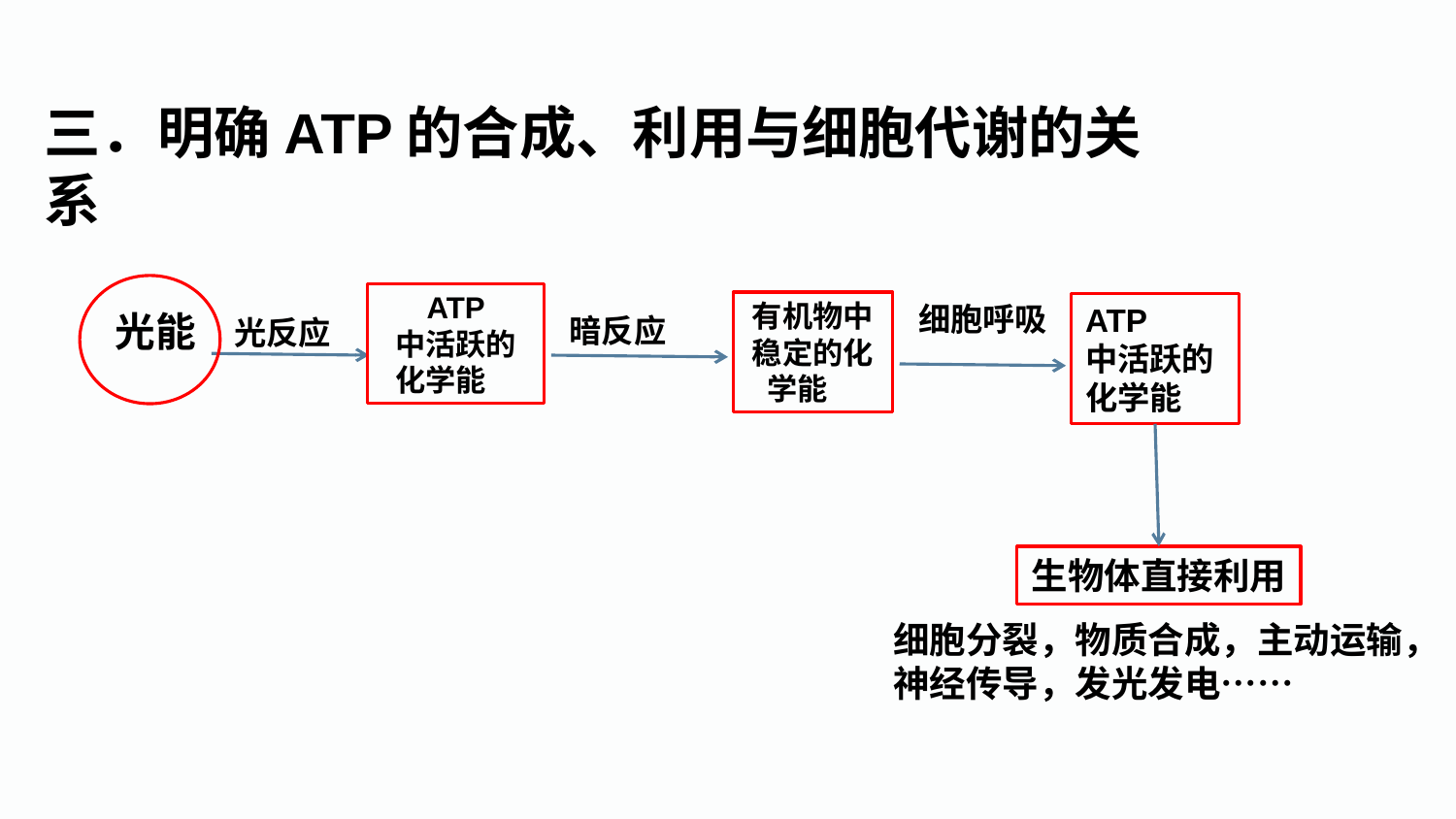

三．明确ATP的合成、利用与细胞代谢的关系

ATP
中活跃的
化学能
有机物中稳定的化学能
ATP
中活跃的
化学能
暗反应
光反应
细胞呼吸
光能
生物体直接利用
细胞分裂，物质合成，主动运输，神经传导，发光发电……